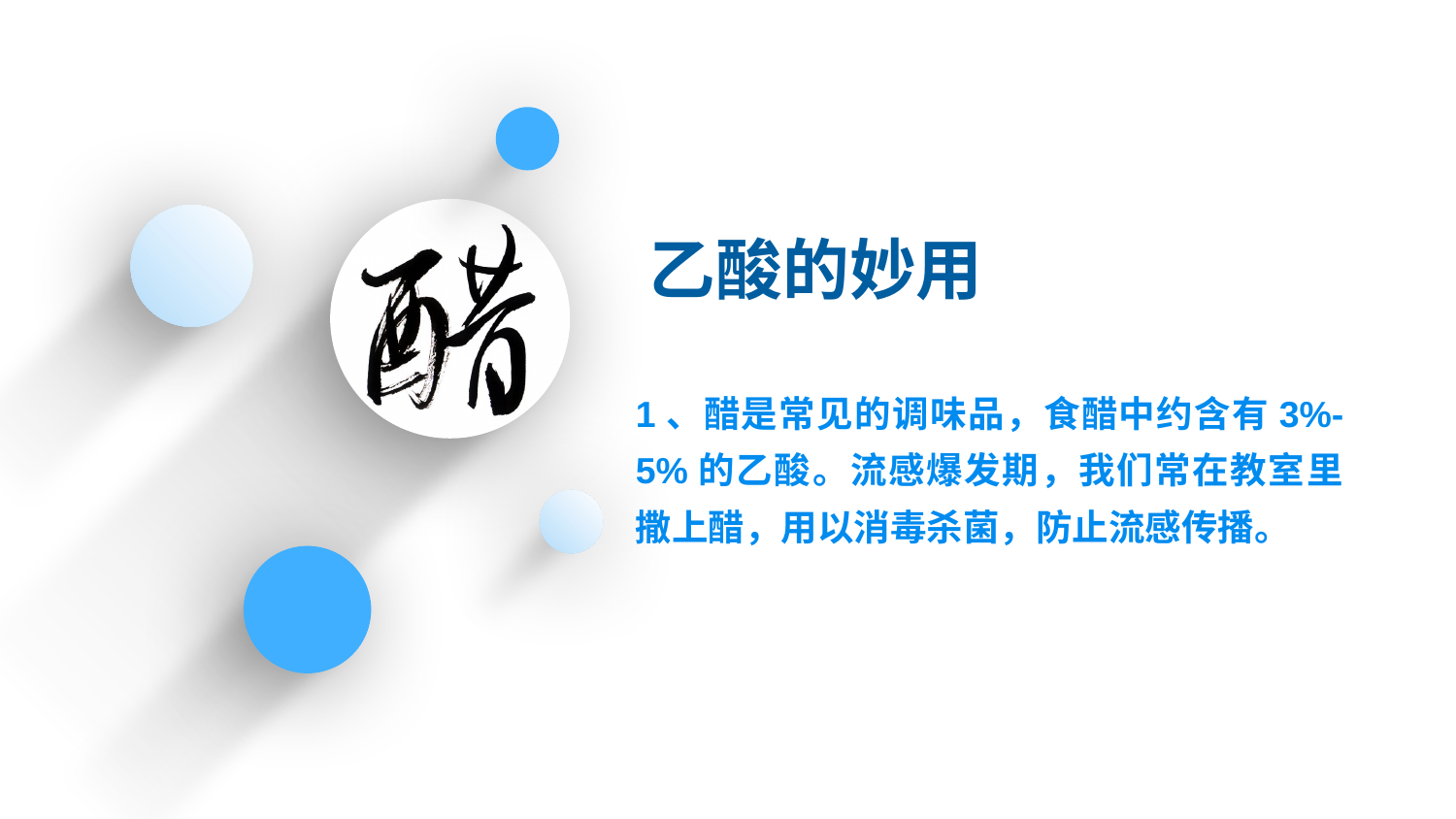

乙酸的妙用
1、醋是常见的调味品，食醋中约含有3%-5%的乙酸。流感爆发期，我们常在教室里撒上醋，用以消毒杀菌，防止流感传播。